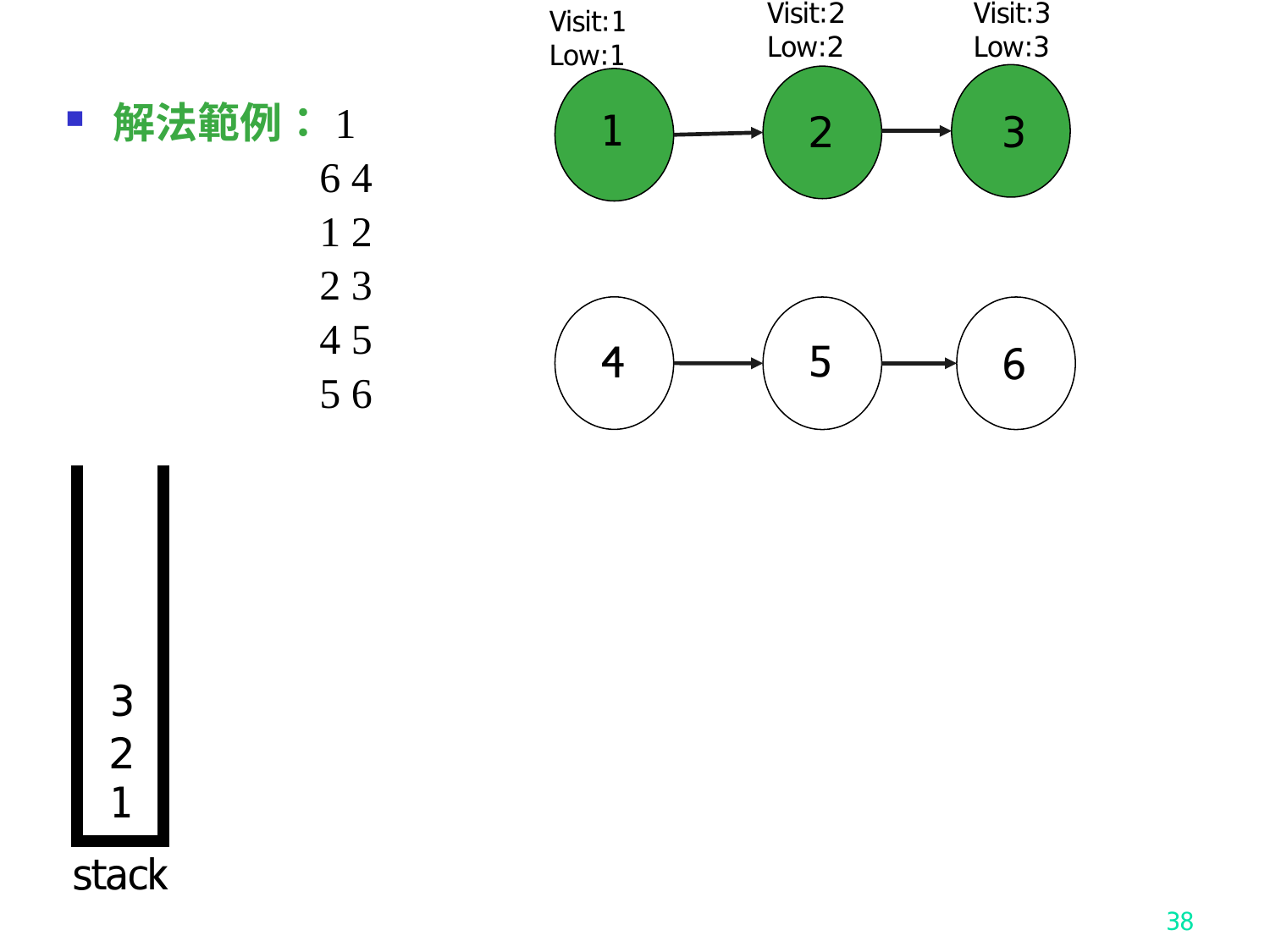

Visit:2
Low:2
Visit:3Low:3
Visit:1
Low:1

1
2
3

5
4
6
解法範例：1
     		6 4
		1 2
		2 3
		4 5
		5 6

stack
3
2
1
38